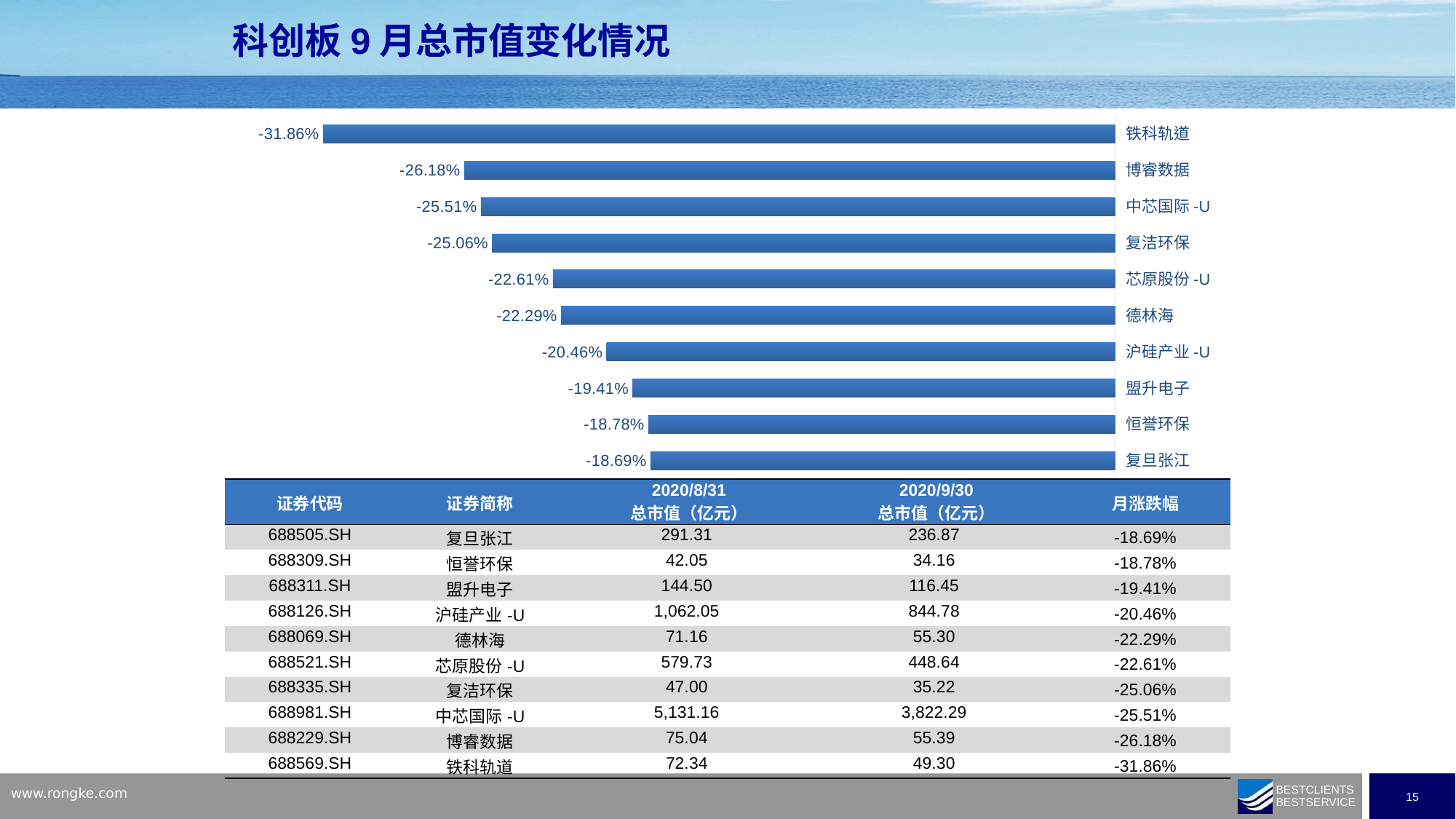

科创板9月总市值变化情况

### Chart

| Category |  |
|---|---|
| 复旦张江 | -0.18689581095596142 |
| 恒誉环保 | -0.18778416116575047 |
| 盟升电子 | -0.19411165868603697 |
| 沪硅产业-U | -0.20457723493106184 |
| 德林海 | -0.22288081526886616 |
| 芯原股份-U | -0.22613167261996348 |
| 复洁环保 | -0.2505787086287158 |
| 中芯国际-U | -0.25508266617690045 |
| 博睿数据 | -0.26183431952662717 |
| 铁科轨道 | -0.3185786027377946 |
| 证券代码 | 证券简称 | 2020/8/31 总市值（亿元） | 2020/9/30 总市值（亿元） | 月涨跌幅 |
| --- | --- | --- | --- | --- |
| 688505.SH | 复旦张江 | 291.31 | 236.87 | -18.69% |
| 688309.SH | 恒誉环保 | 42.05 | 34.16 | -18.78% |
| 688311.SH | 盟升电子 | 144.50 | 116.45 | -19.41% |
| 688126.SH | 沪硅产业-U | 1,062.05 | 844.78 | -20.46% |
| 688069.SH | 德林海 | 71.16 | 55.30 | -22.29% |
| 688521.SH | 芯原股份-U | 579.73 | 448.64 | -22.61% |
| 688335.SH | 复洁环保 | 47.00 | 35.22 | -25.06% |
| 688981.SH | 中芯国际-U | 5,131.16 | 3,822.29 | -25.51% |
| 688229.SH | 博睿数据 | 75.04 | 55.39 | -26.18% |
| 688569.SH | 铁科轨道 | 72.34 | 49.30 | -31.86% |